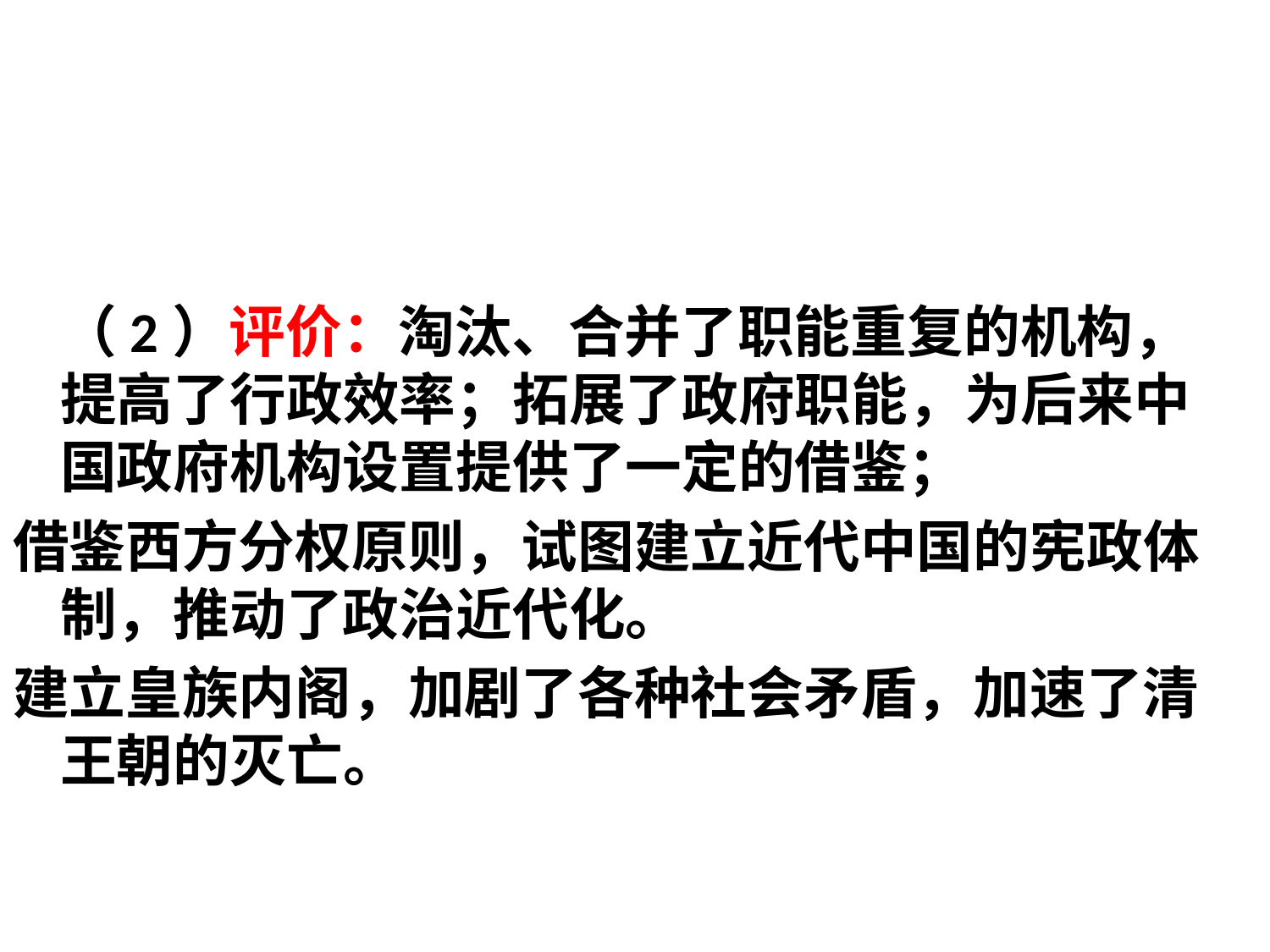

#
（2）评价：淘汰、合并了职能重复的机构，提高了行政效率；拓展了政府职能，为后来中国政府机构设置提供了一定的借鉴；
借鉴西方分权原则，试图建立近代中国的宪政体制，推动了政治近代化。
建立皇族内阁，加剧了各种社会矛盾，加速了清王朝的灭亡。